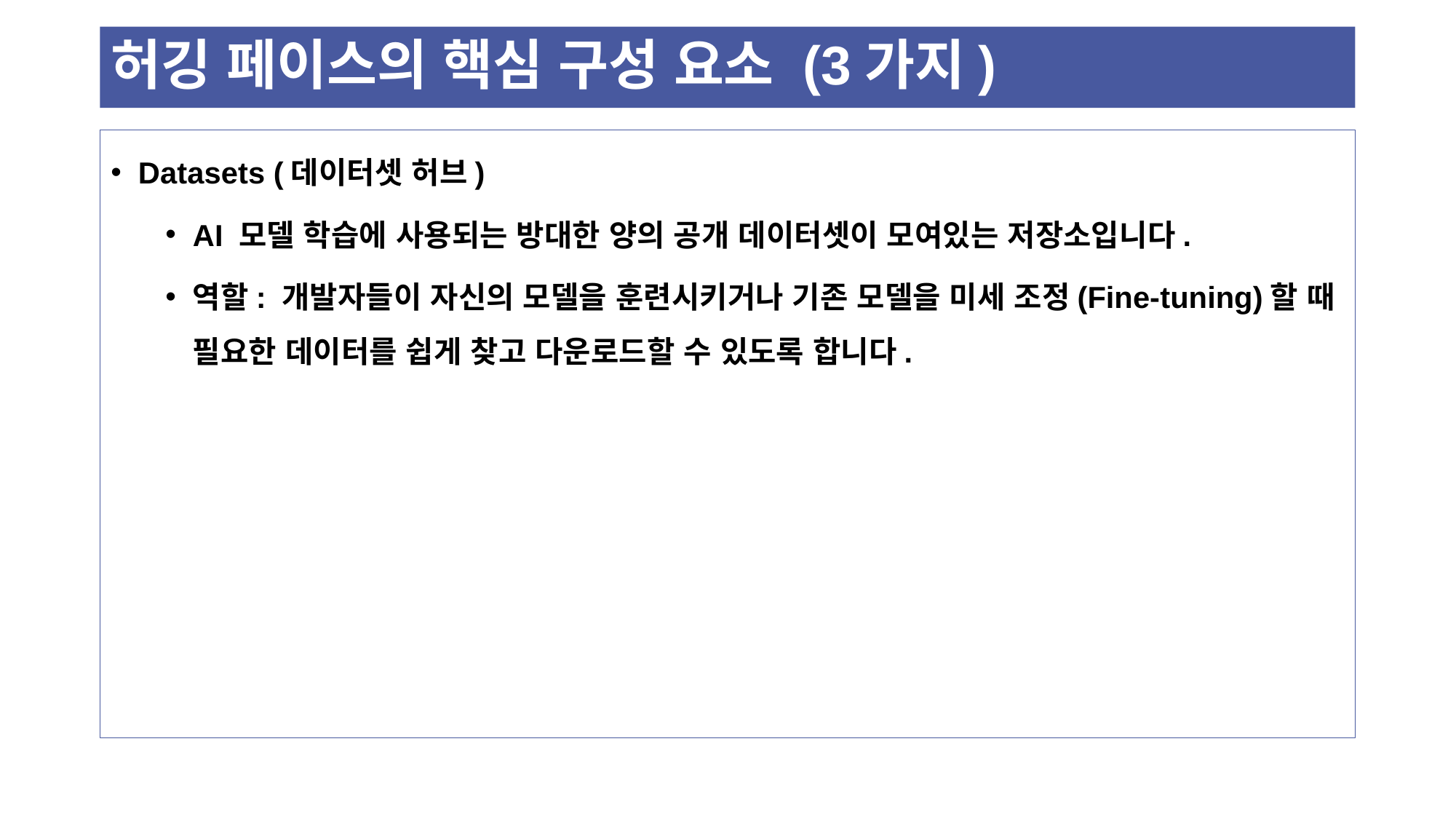

# 허깅 페이스의 핵심 구성 요소 (3가지)
Datasets (데이터셋 허브)
AI 모델 학습에 사용되는 방대한 양의 공개 데이터셋이 모여있는 저장소입니다.
역할: 개발자들이 자신의 모델을 훈련시키거나 기존 모델을 미세 조정(Fine-tuning)할 때 필요한 데이터를 쉽게 찾고 다운로드할 수 있도록 합니다.